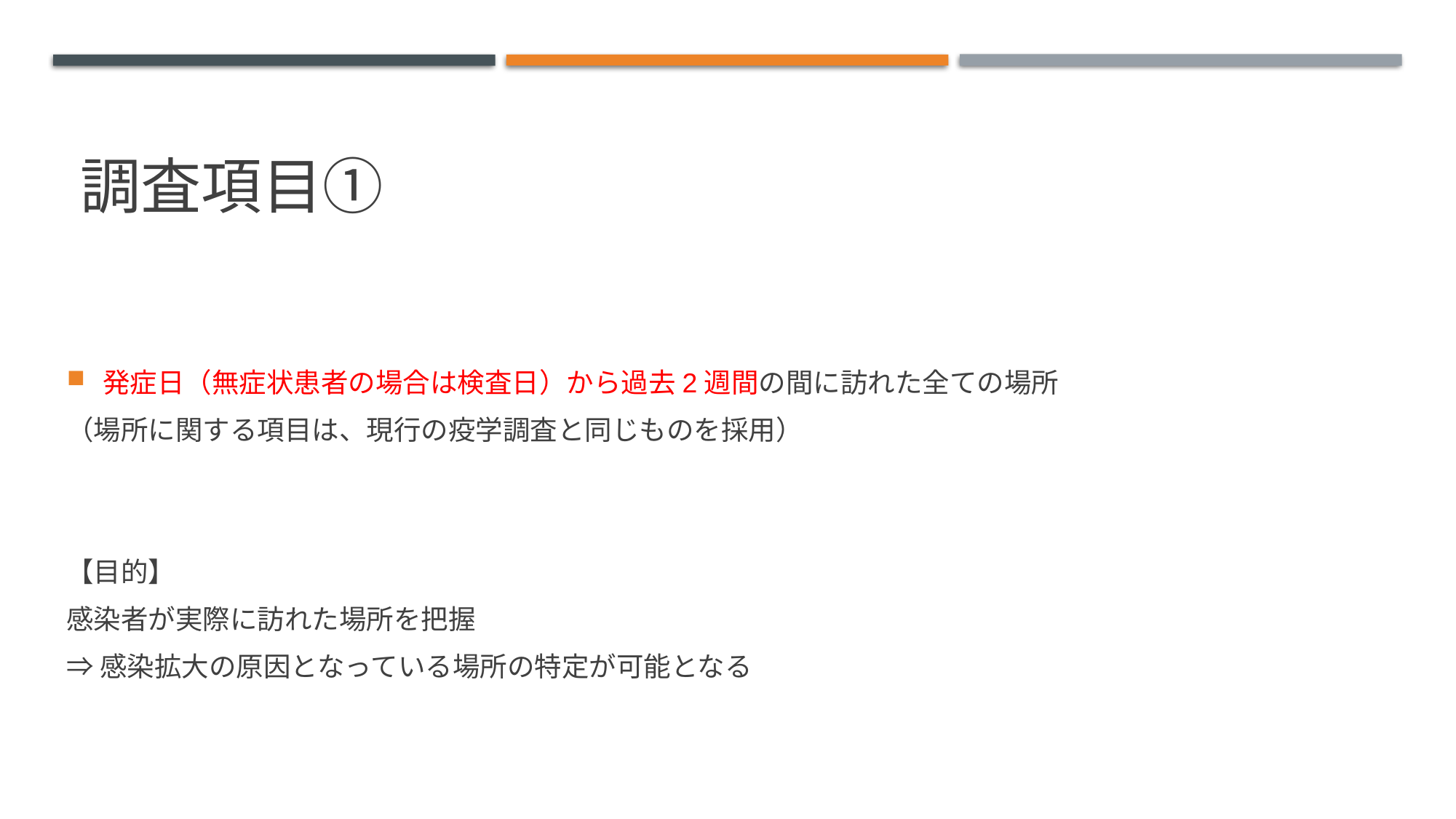

# 調査項目①
発症日（無症状患者の場合は検査日）から過去2週間の間に訪れた全ての場所
（場所に関する項目は、現行の疫学調査と同じものを採用）

【目的】
感染者が実際に訪れた場所を把握
⇒感染拡大の原因となっている場所の特定が可能となる